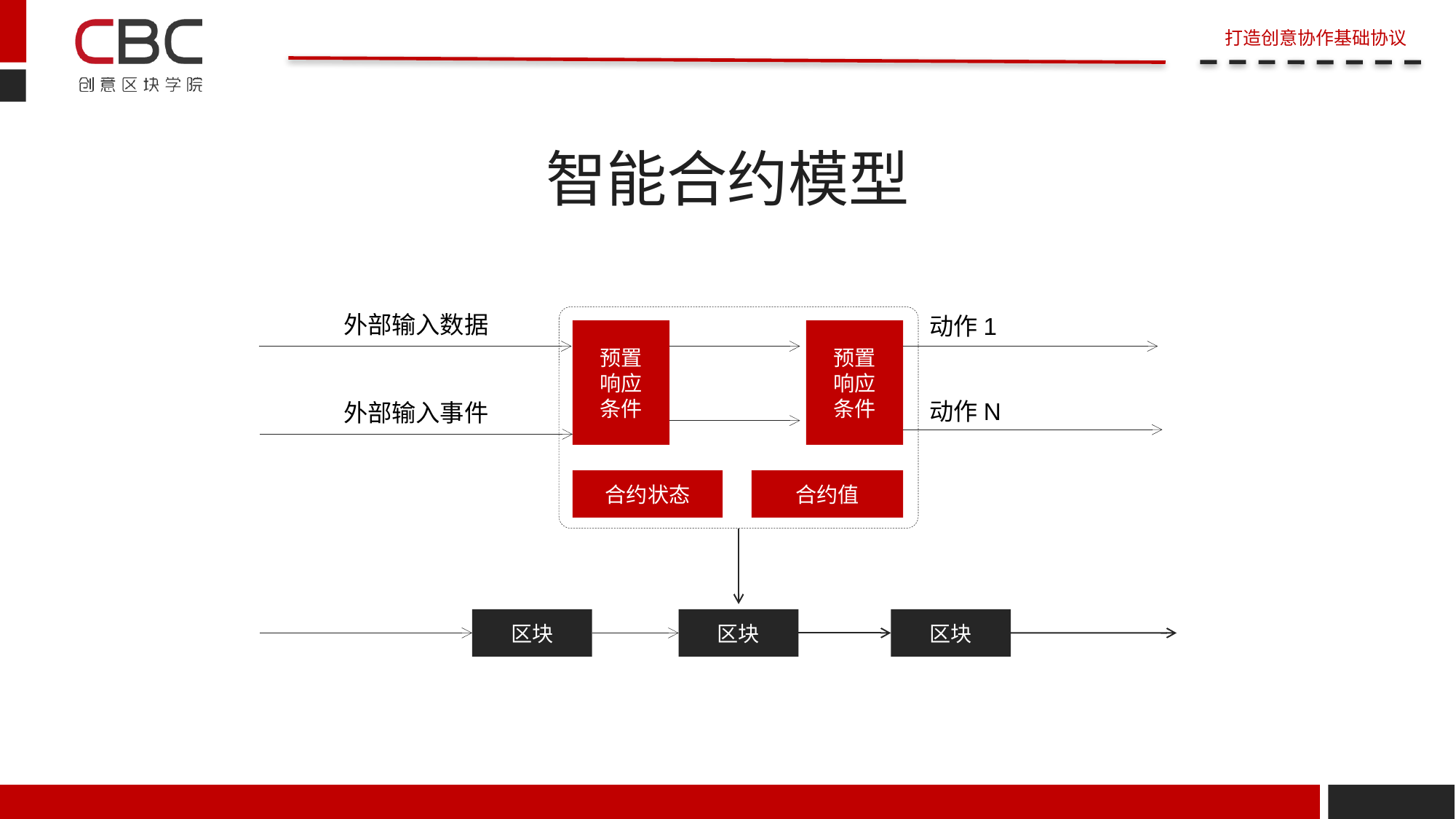

智能合约模型
外部输入数据
动作1

预置
响应
条件
预置
响应
条件
动作N
外部输入事件
合约状态
合约值
区块
区块
区块
20